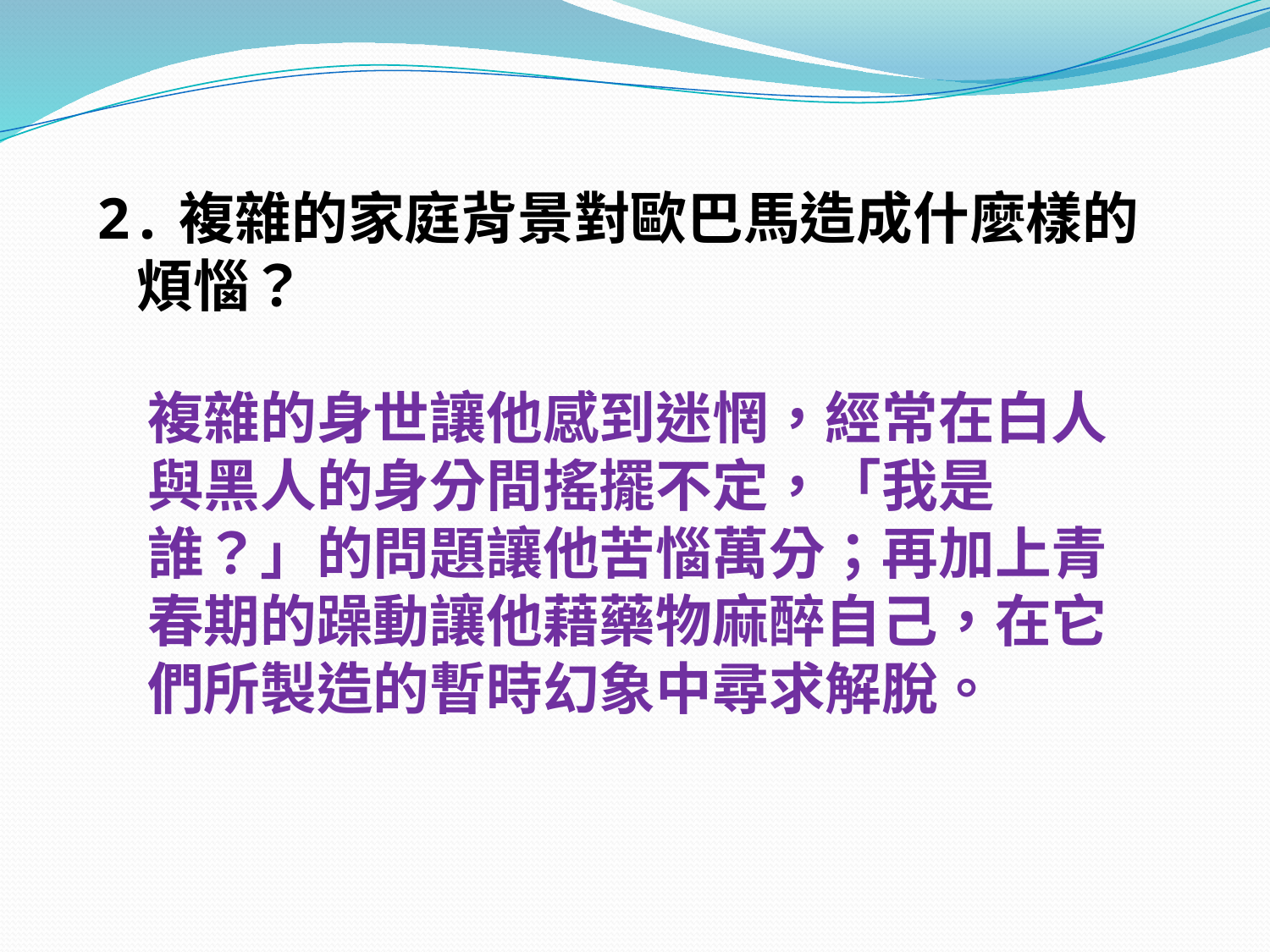

2.複雜的家庭背景對歐巴馬造成什麼樣的
  煩惱？
複雜的身世讓他感到迷惘，經常在白人與黑人的身分間搖擺不定，「我是誰？」的問題讓他苦惱萬分；再加上青春期的躁動讓他藉藥物麻醉自己，在它們所製造的暫時幻象中尋求解脫。